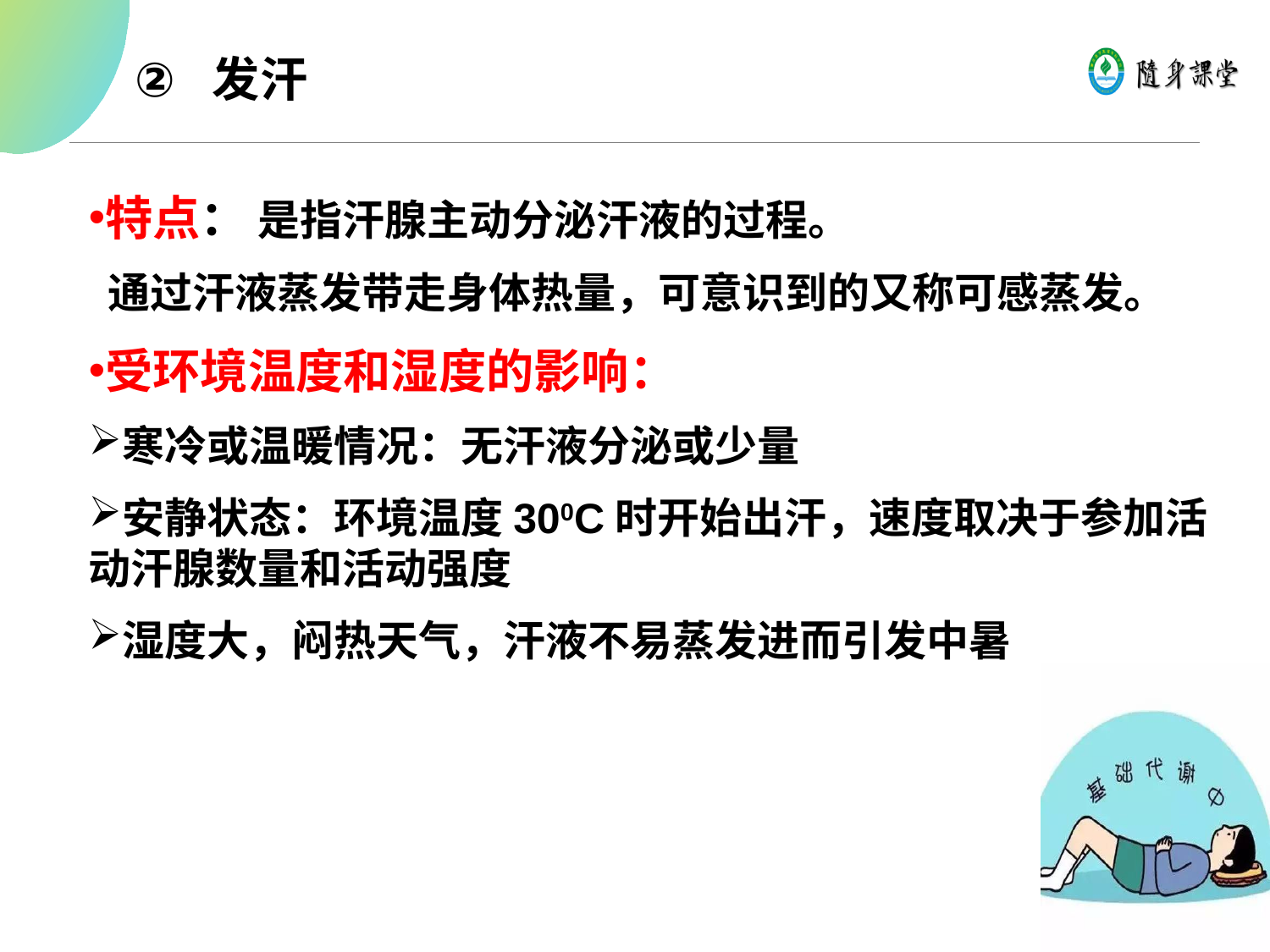

发汗
特点： 是指汗腺主动分泌汗液的过程。
 通过汗液蒸发带走身体热量，可意识到的又称可感蒸发。
受环境温度和湿度的影响：
寒冷或温暖情况：无汗液分泌或少量
安静状态：环境温度300C时开始出汗，速度取决于参加活动汗腺数量和活动强度
湿度大，闷热天气，汗液不易蒸发进而引发中暑